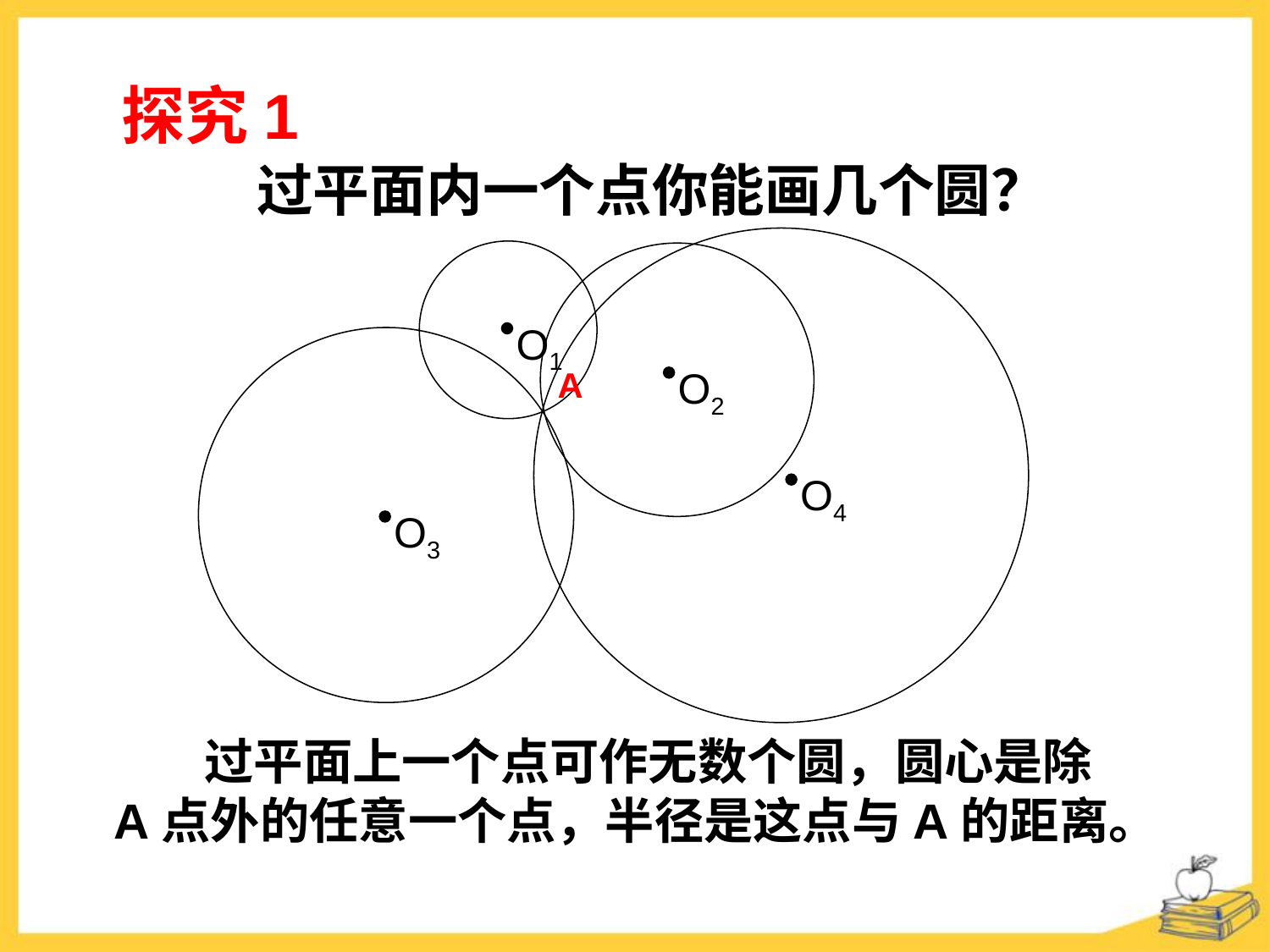

探究1
过平面内一个点你能画几个圆？

O4

O1

O2

O3

A

       过平面上一个点可作无数个圆，圆心是除A点外的任意一个点，半径是这点与A的距离。